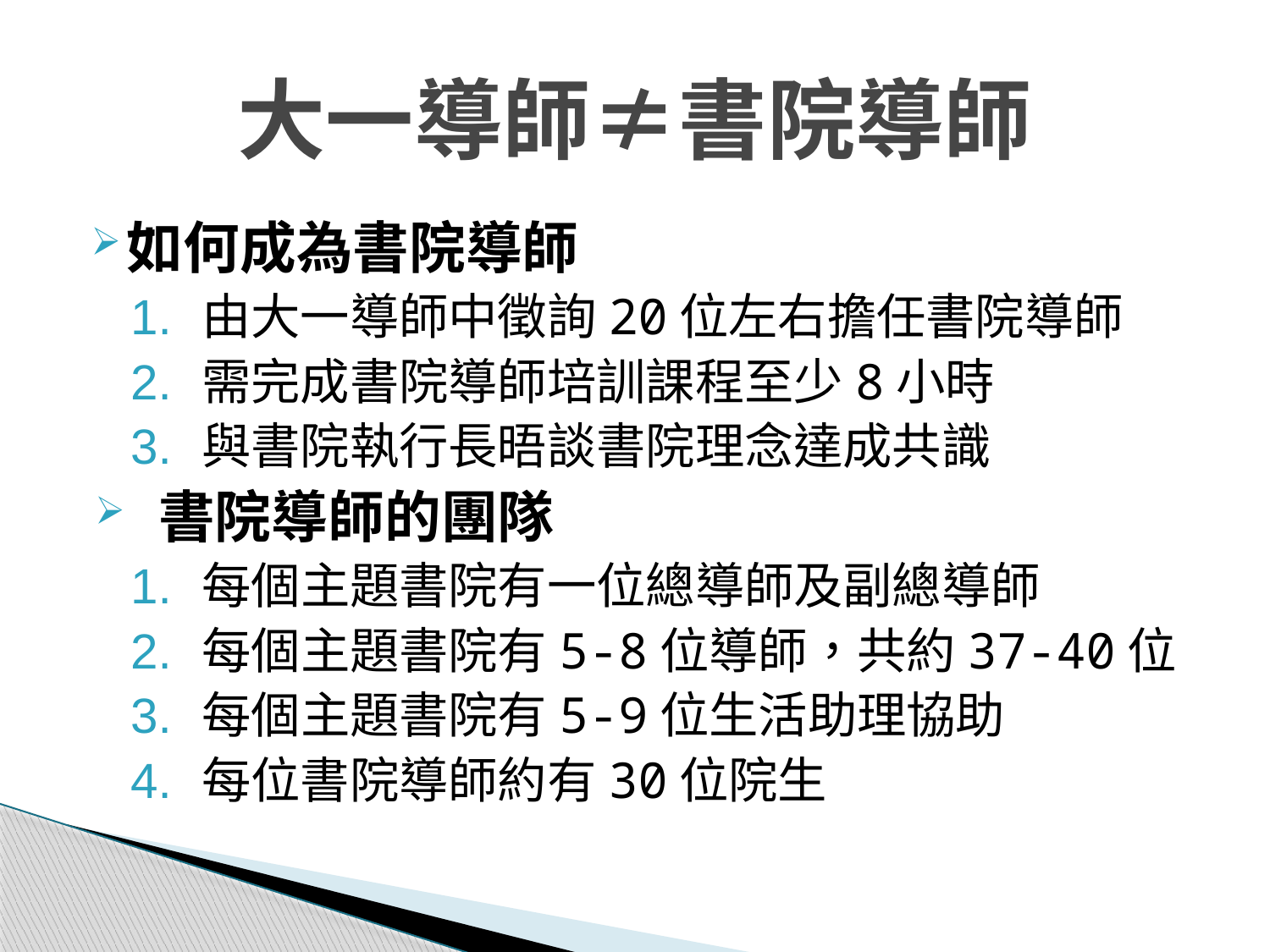

# 大一導師≠書院導師
如何成為書院導師
由大一導師中徵詢20位左右擔任書院導師
需完成書院導師培訓課程至少8小時
與書院執行長晤談書院理念達成共識
書院導師的團隊
每個主題書院有一位總導師及副總導師
每個主題書院有5-8位導師，共約37-40位
每個主題書院有5-9位生活助理協助
每位書院導師約有30位院生